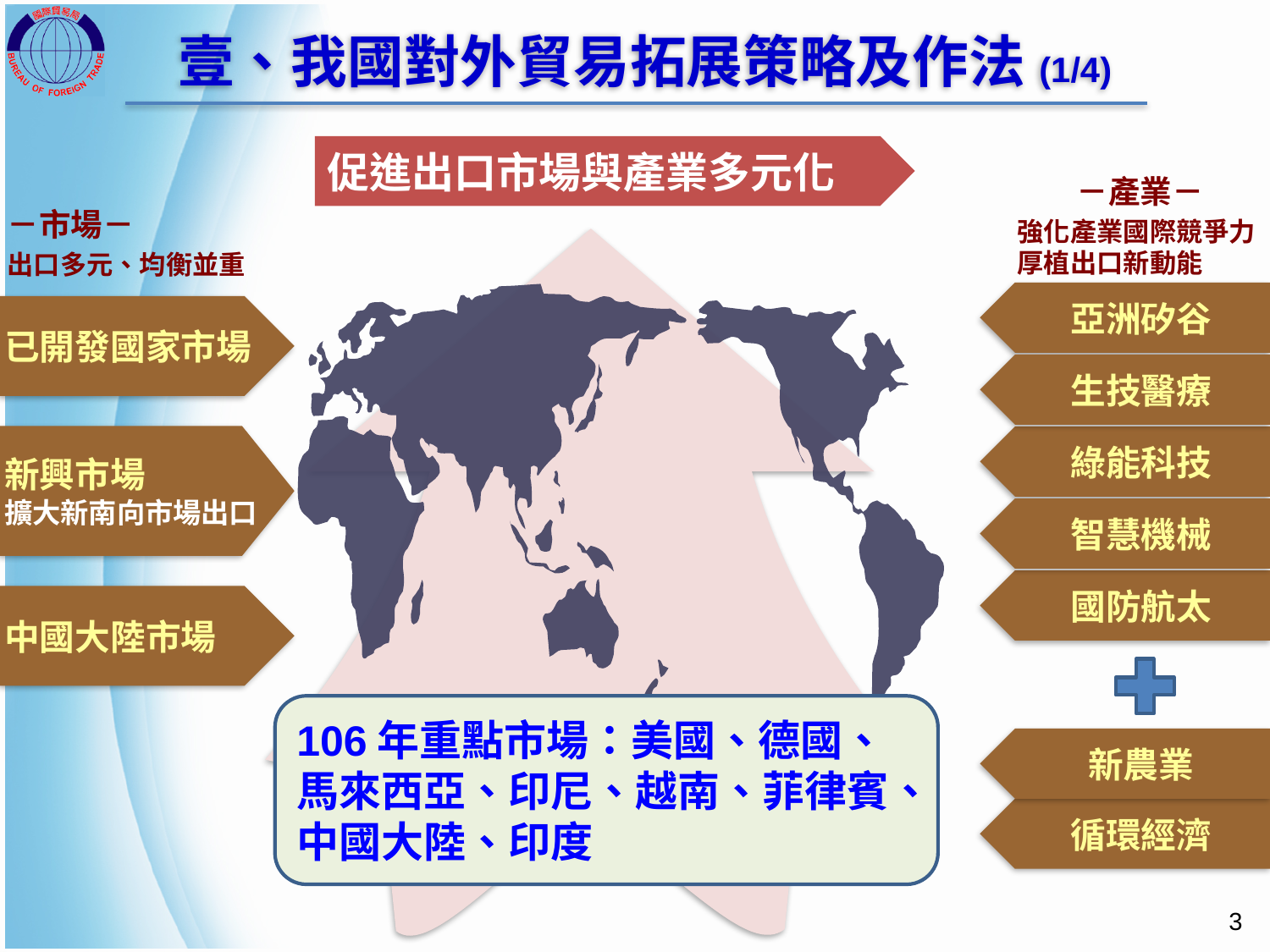

壹、我國對外貿易拓展策略及作法(1/4)
促進出口市場與產業多元化
－產業－
強化產業國際競爭力
厚植出口新動能
－市場－
出口多元、均衡並重

亞洲矽谷

已開發國家市場
生技醫療
新興市場
擴大新南向市場出口
綠能科技
智慧機械
國防航太
中國大陸市場

106年重點市場：美國、德國、馬來西亞、印尼、越南、菲律賓、中國大陸、印度
新農業
循環經濟